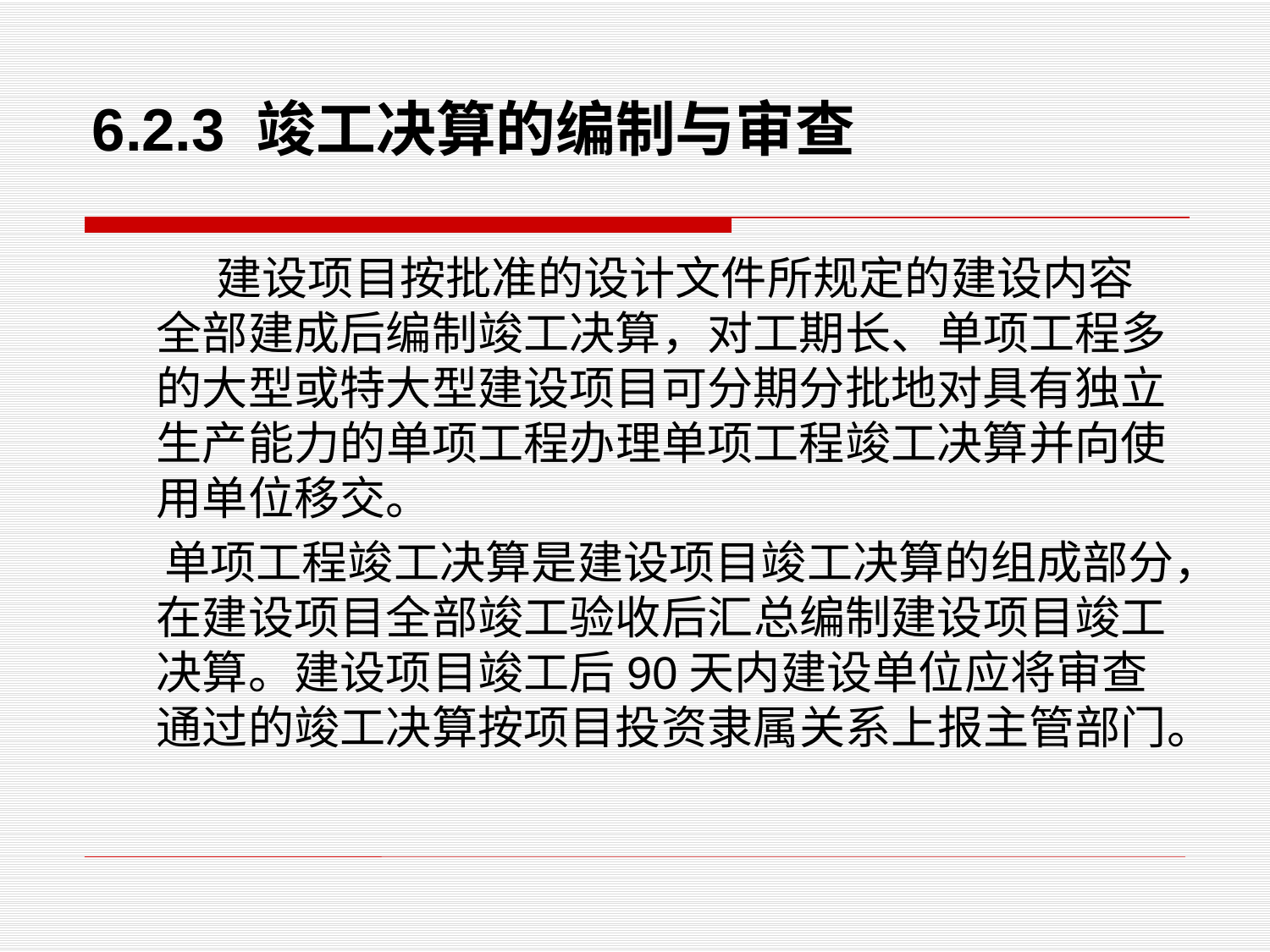

# 6.2.3 竣工决算的编制与审查
           建设项目按批准的设计文件所规定的建设内容全部建成后编制竣工决算，对工期长、单项工程多的大型或特大型建设项目可分期分批地对具有独立生产能力的单项工程办理单项工程竣工决算并向使用单位移交。
      单项工程竣工决算是建设项目竣工决算的组成部分，在建设项目全部竣工验收后汇总编制建设项目竣工决算。建设项目竣工后90天内建设单位应将审查通过的竣工决算按项目投资隶属关系上报主管部门。